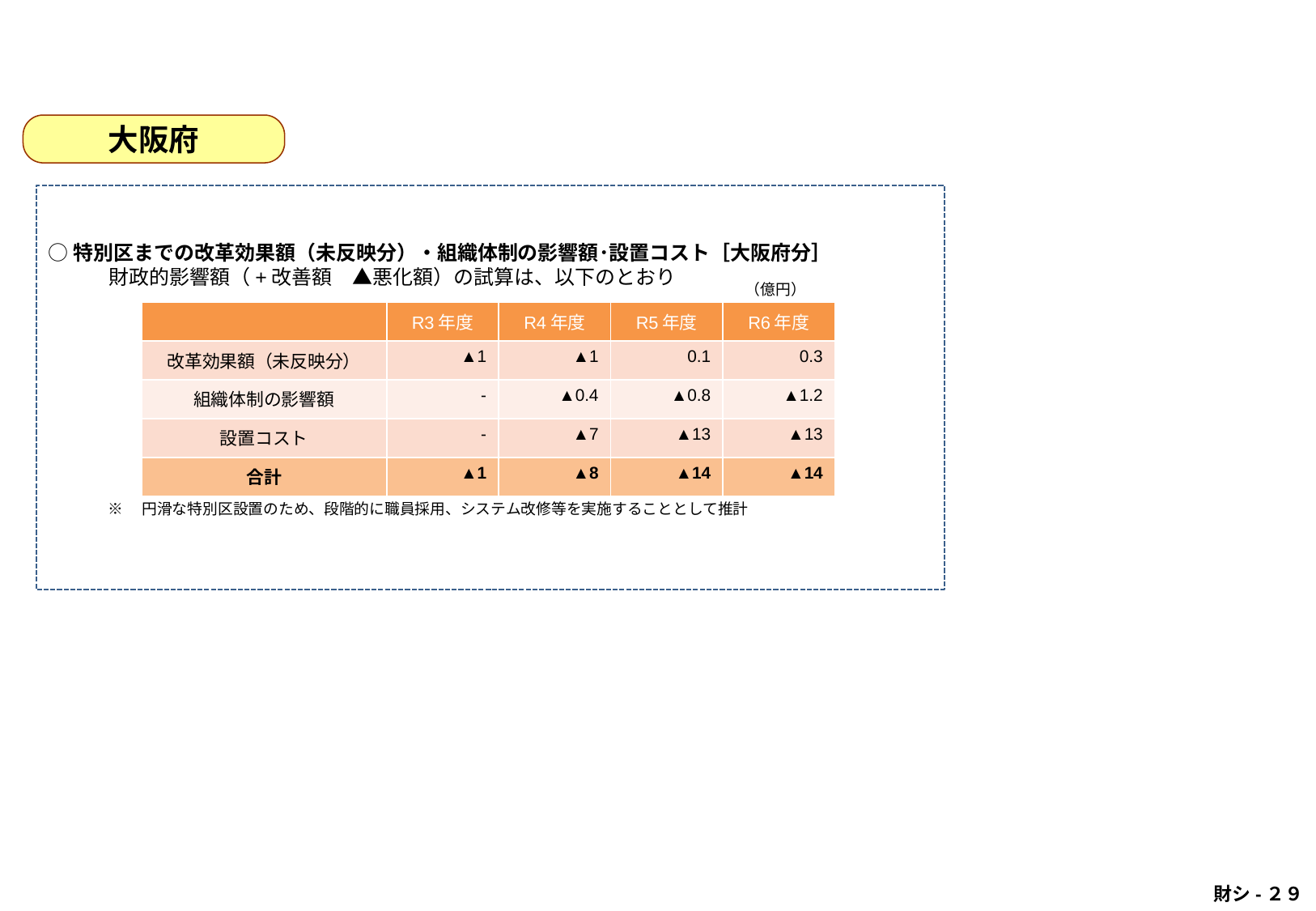

#
大阪府

○特別区までの改革効果額（未反映分）・組織体制の影響額･設置コスト［大阪府分］
　　　財政的影響額（+改善額　▲悪化額）の試算は、以下のとおり
（億円）
|  | R3年度 | R4年度 | R5年度 | R6年度 |
| --- | --- | --- | --- | --- |
| 改革効果額（未反映分） | ▲1 | ▲1 | 0.1 | 0.3 |
| 組織体制の影響額 | - | ▲0.4 | ▲0.8 | ▲1.2 |
| 設置コスト | - | ▲7 | ▲13 | ▲13 |
| 合計 | ▲1 | ▲8 | ▲14 | ▲14 |
※　円滑な特別区設置のため、段階的に職員採用、システム改修等を実施することとして推計
 財シ-２９